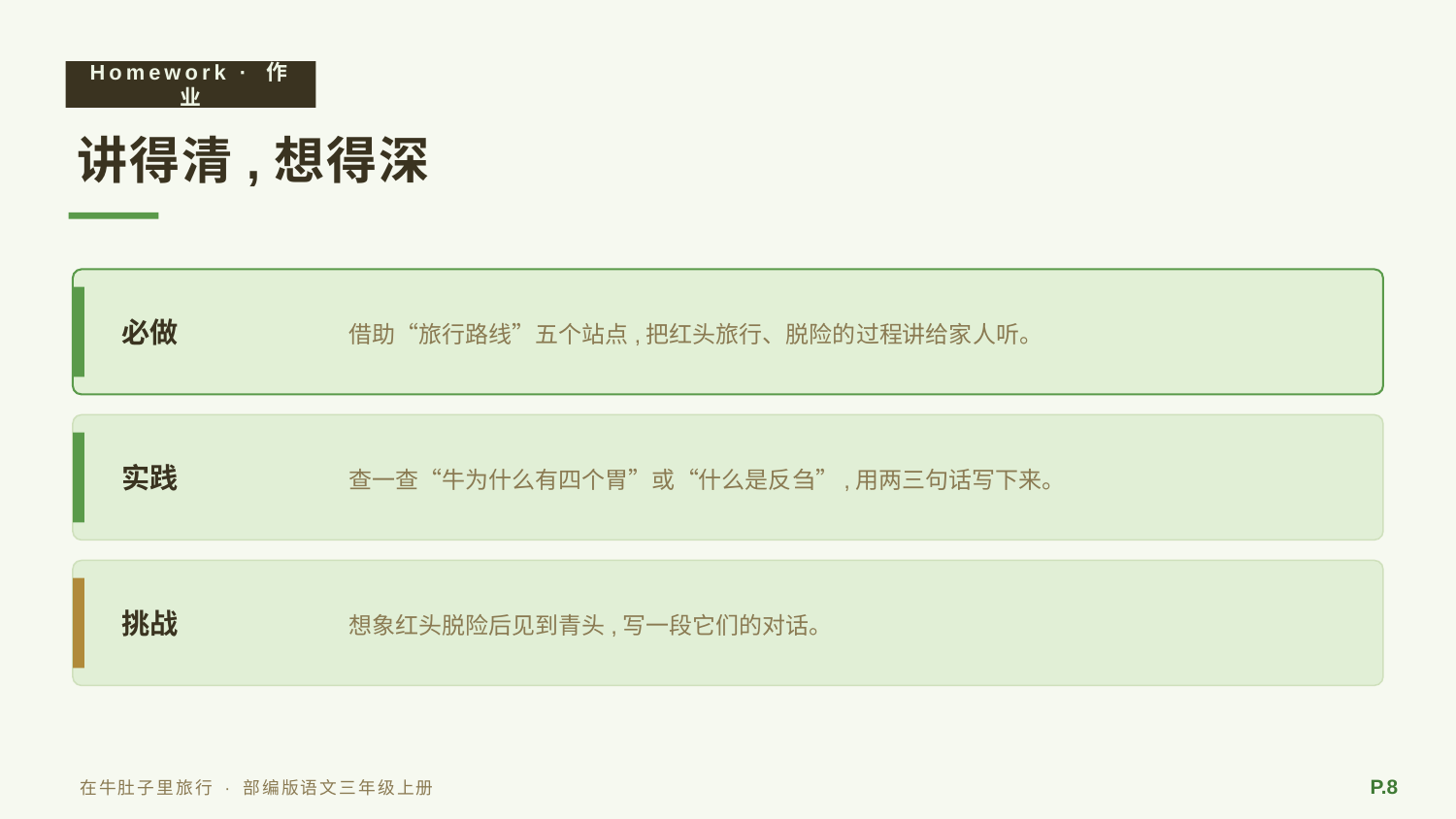

Homework · 作业

讲得清,想得深

借助“旅行路线”五个站点,把红头旅行、脱险的过程讲给家人听。
必做

查一查“牛为什么有四个胃”或“什么是反刍”,用两三句话写下来。
实践

想象红头脱险后见到青头,写一段它们的对话。
挑战

P.8
在牛肚子里旅行 · 部编版语文三年级上册